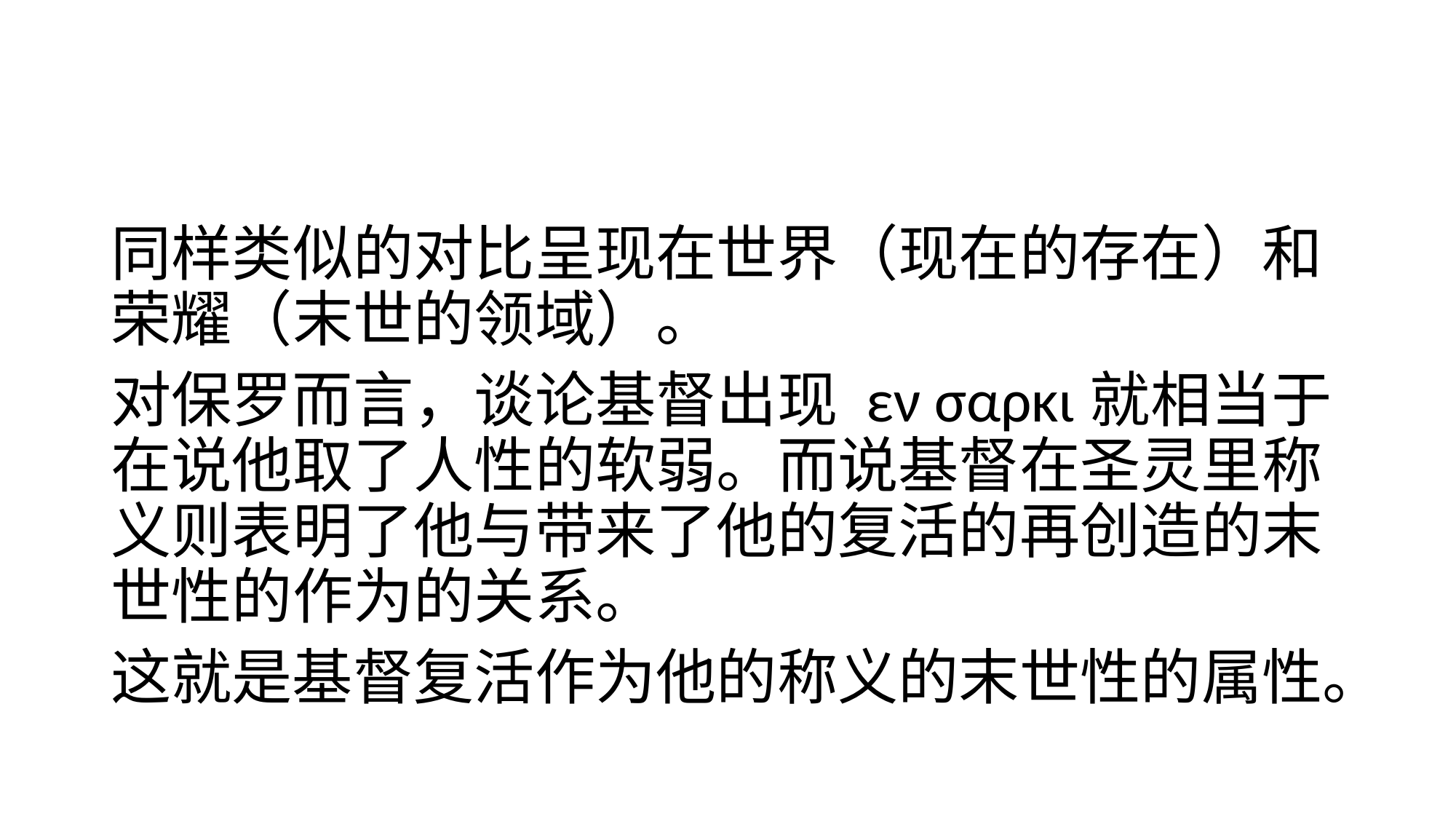

#
同样类似的对比呈现在世界（现在的存在）和荣耀（末世的领域）。
对保罗而言，谈论基督出现 εν σαρκι就相当于在说他取了人性的软弱。而说基督在圣灵里称义则表明了他与带来了他的复活的再创造的末世性的作为的关系。
这就是基督复活作为他的称义的末世性的属性。